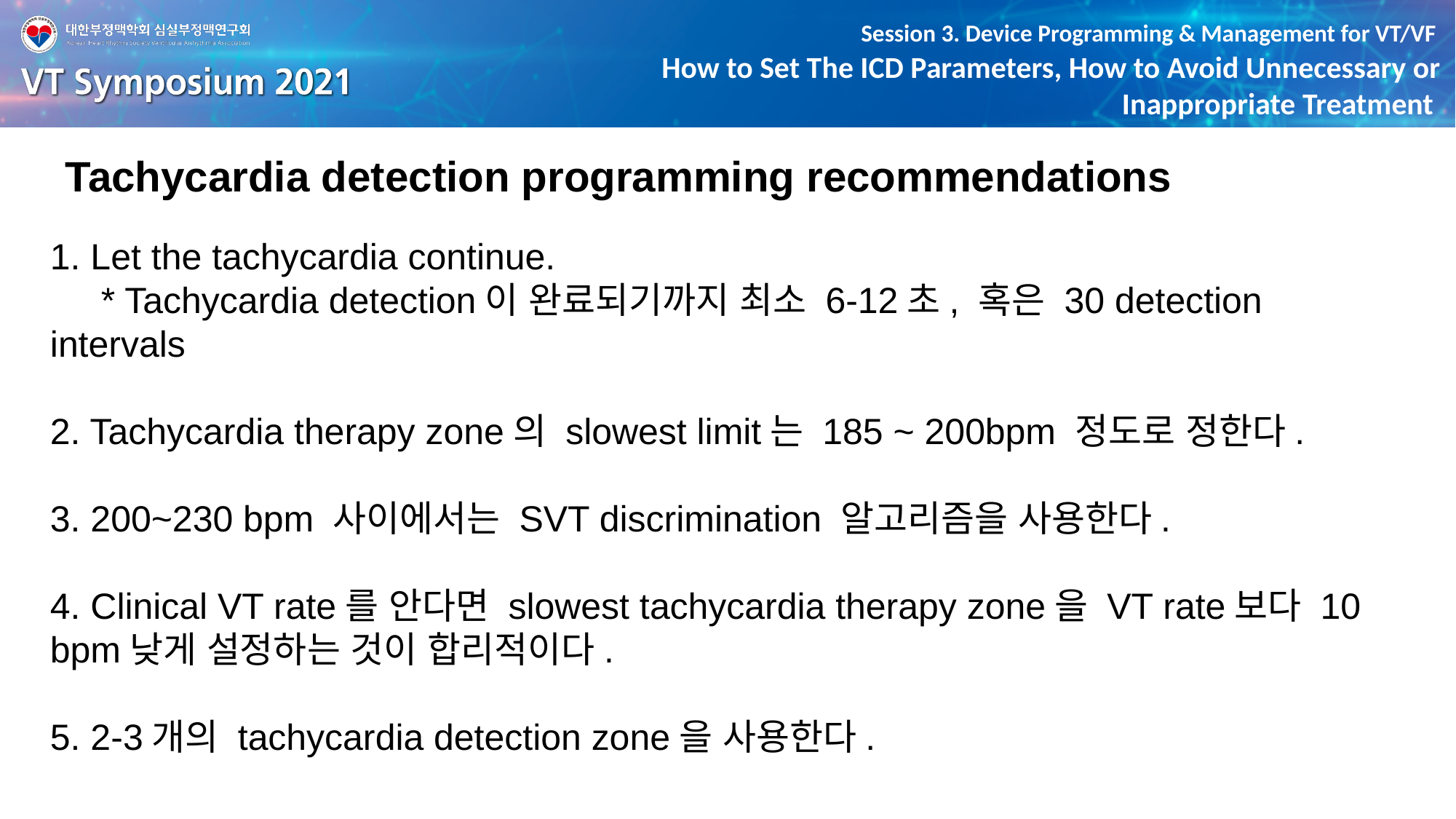

Tachycardia detection programming recommendations
1. Let the tachycardia continue.
     * Tachycardia detection이 완료되기까지 최소 6-12초, 혹은 30 detection intervals

2. Tachycardia therapy zone의 slowest limit는 185 ~ 200bpm 정도로 정한다.

3. 200~230 bpm 사이에서는 SVT discrimination 알고리즘을 사용한다.

4. Clinical VT rate를 안다면 slowest tachycardia therapy zone을 VT rate보다 10 bpm낮게 설정하는 것이 합리적이다.

5. 2-3개의 tachycardia detection zone을 사용한다.